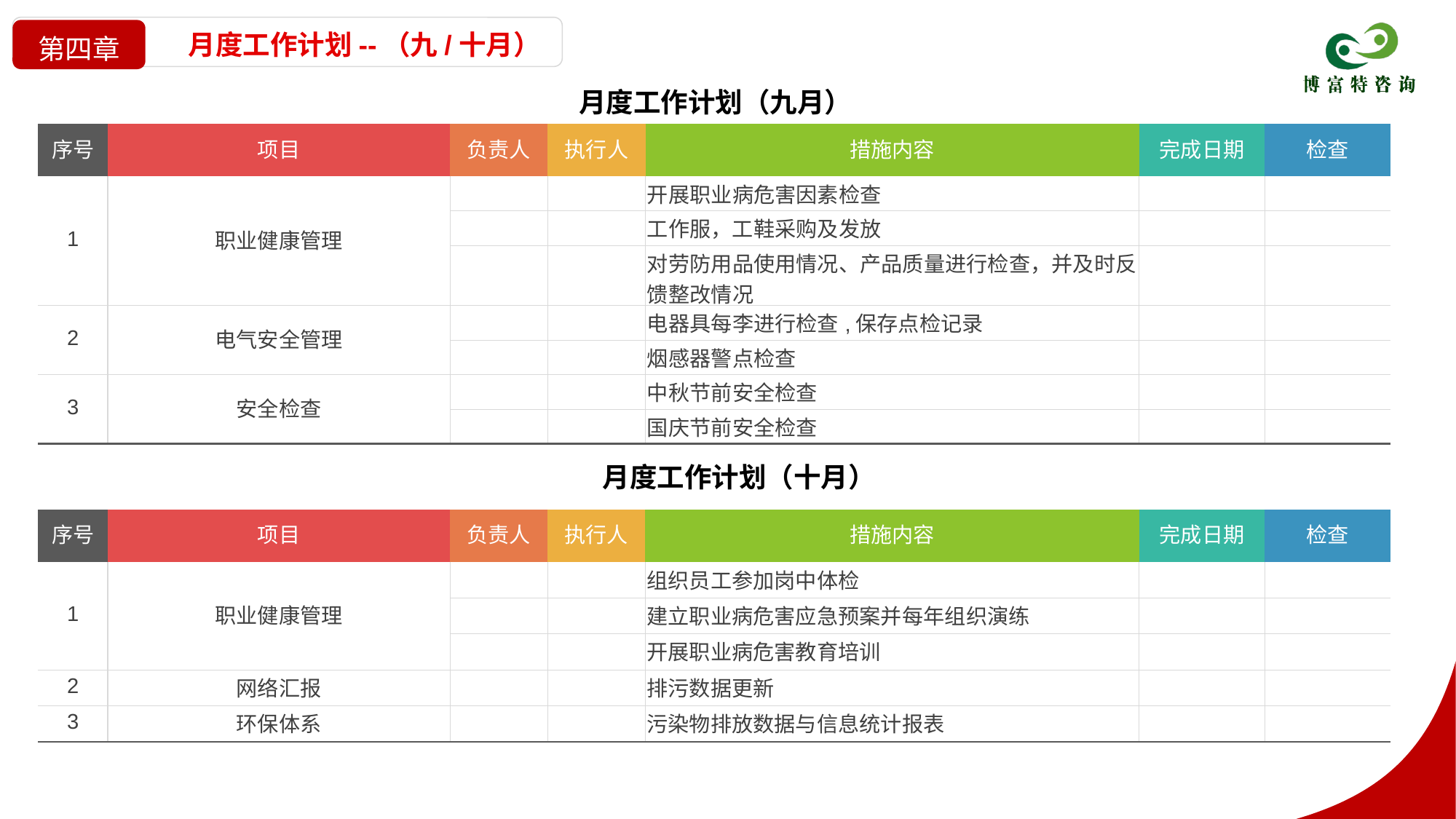

月度工作计划--（九/十月）
第四章
月度工作计划（九月）
| 序号 | 项目 | 负责人 | 执行人 | 措施内容 | 完成日期 | 检查 |
| --- | --- | --- | --- | --- | --- | --- |
| 1 | 职业健康管理 |  |  | 开展职业病危害因素检查 |  |  |
|  |  |  |  | 工作服，工鞋采购及发放 |  |  |
|  |  |  |  | 对劳防用品使用情况、产品质量进行检查，并及时反馈整改情况 |  |  |
| 2 | 电气安全管理 |  |  | 电器具每李进行检查,保存点检记录 |  |  |
|  |  |  |  | 烟感器警点检查 |  |  |
| 3 | 安全检查 |  |  | 中秋节前安全检查 |  |  |
|  |  |  |  | 国庆节前安全检查 |  |  |
月度工作计划（十月）
| 序号 | 项目 | 负责人 | 执行人 | 措施内容 | 完成日期 | 检查 |
| --- | --- | --- | --- | --- | --- | --- |
| 1 | 职业健康管理 |  |  | 组织员工参加岗中体检 |  |  |
|  |  |  |  | 建立职业病危害应急预案并每年组织演练 |  |  |
|  |  |  |  | 开展职业病危害教育培训 |  |  |
| 2 | 网络汇报 |  |  | 排污数据更新 |  |  |
| 3 | 环保体系 |  |  | 污染物排放数据与信息统计报表 |  |  |